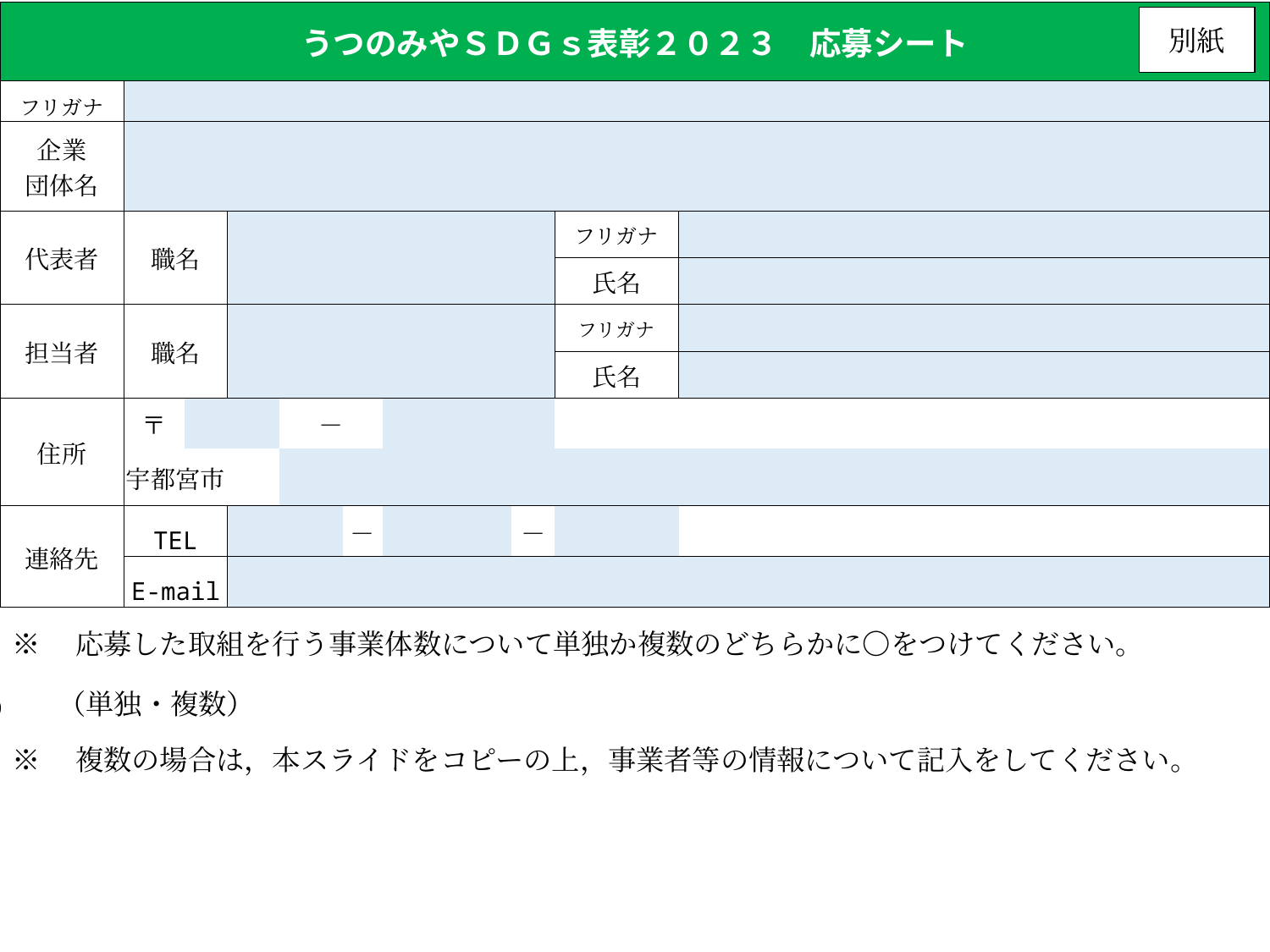

| うつのみやＳＤＧｓ表彰２０２３　応募シート |  |  |  |  |  |  |  |  |  |  |  |  |
| --- | --- | --- | --- | --- | --- | --- | --- | --- | --- | --- | --- | --- |
| フリガナ |  |  |  |  |  |  |  |  |  |  |  |  |
| 企業 団体名 |  |  |  |  |  |  |  |  |  |  |  |  |
| 代表者 | 職名 |  |  |  |  |  |  | フリガナ |  |  |  |  |
|  |  |  |  |  |  |  |  | 氏名 |  |  |  |  |
| 担当者 | 職名 |  |  |  |  |  |  | フリガナ |  |  |  |  |
|  |  |  |  |  |  |  |  | 氏名 |  |  |  |  |
| 住所 | 〒 |  |  | － |  |  |  |  |  |  |  |  |
|  | 宇都宮市 |  |  |  |  |  |  |  |  |  |  |  |
| 連絡先 | TEL |  |  |  | － |  | － |  |  |  |  |  |
|  | E-mail |  |  |  |  |  |  |  |  |  |  |  |
別紙
※　応募した取組を行う事業体数について単独か複数のどちらかに〇をつけてください。
（単独・複数）

※　複数の場合は，本スライドをコピーの上，事業者等の情報について記入をしてください。